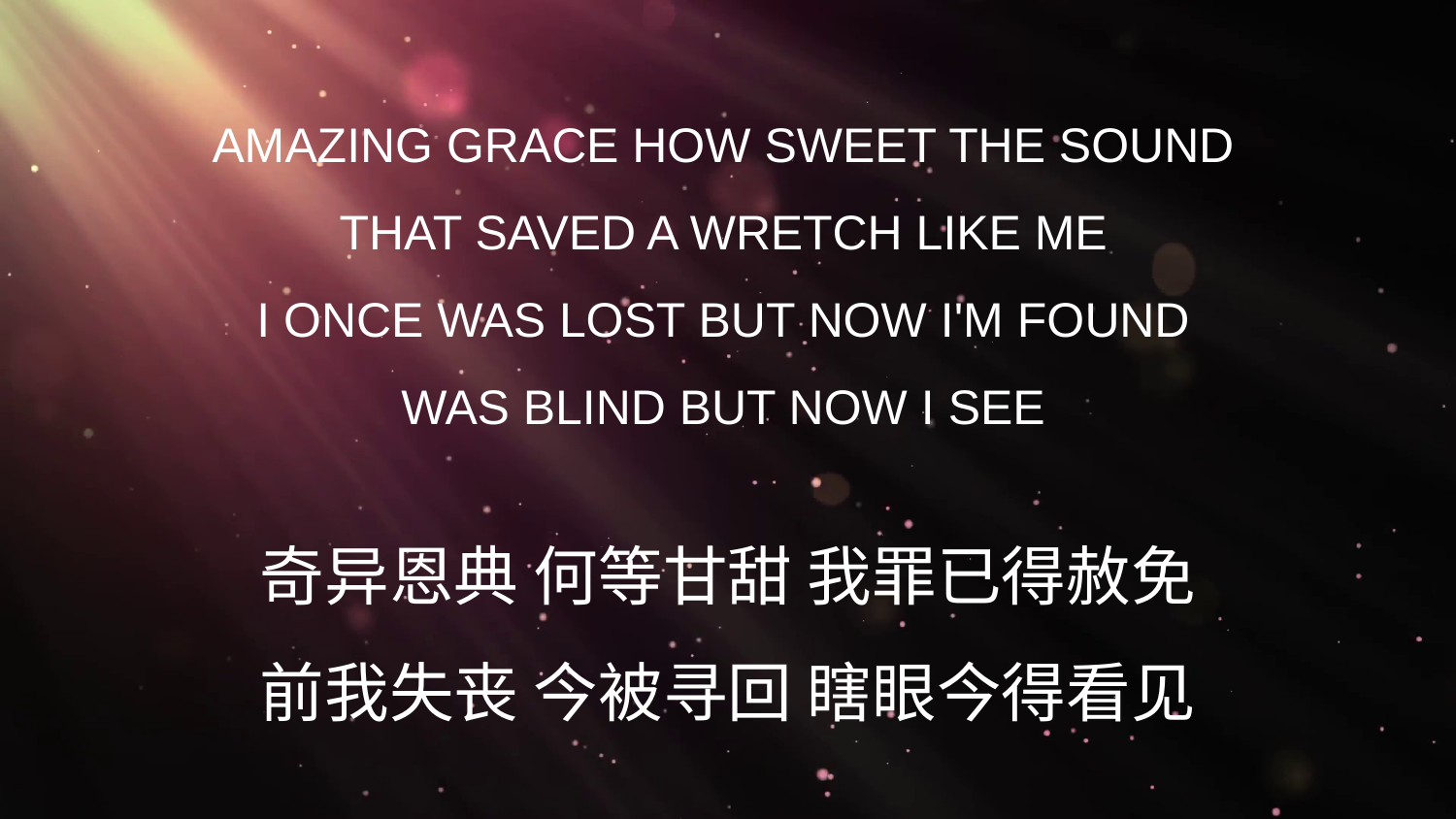

# Amazing grace how sweet the sound That saved a wretch like me I once was lost but now I'm found Was blind but now I see
奇异恩典 何等甘甜 我罪已得赦免
前我失丧 今被寻回 瞎眼今得看见